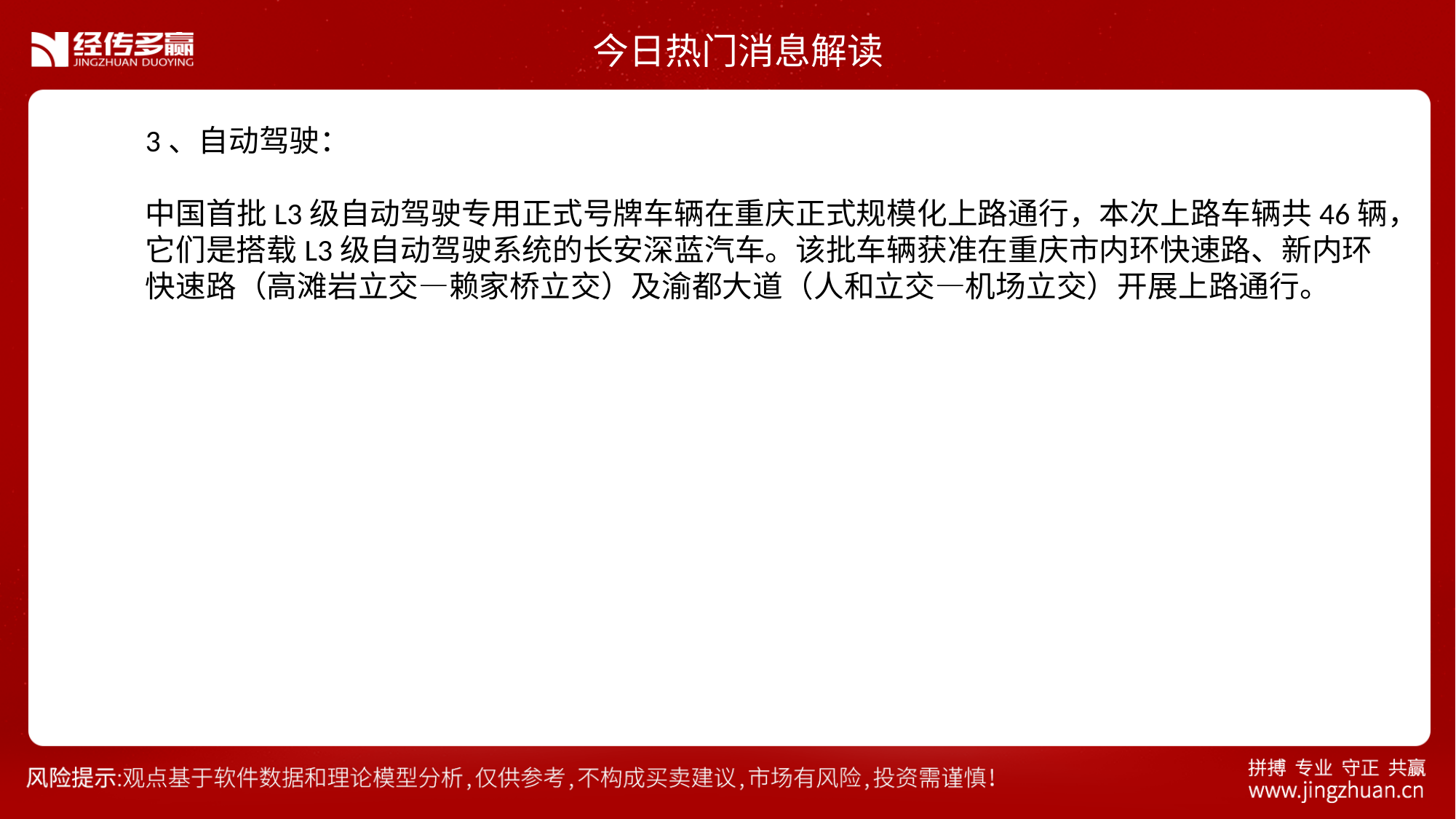

今日热门消息解读
3、自动驾驶：

中国首批L3级自动驾驶专用正式号牌车辆在重庆正式规模化上路通行，本次上路车辆共46辆，它们是搭载L3级自动驾驶系统的长安深蓝汽车。该批车辆获准在重庆市内环快速路、新内环快速路（高滩岩立交—赖家桥立交）及渝都大道（人和立交—机场立交）开展上路通行。